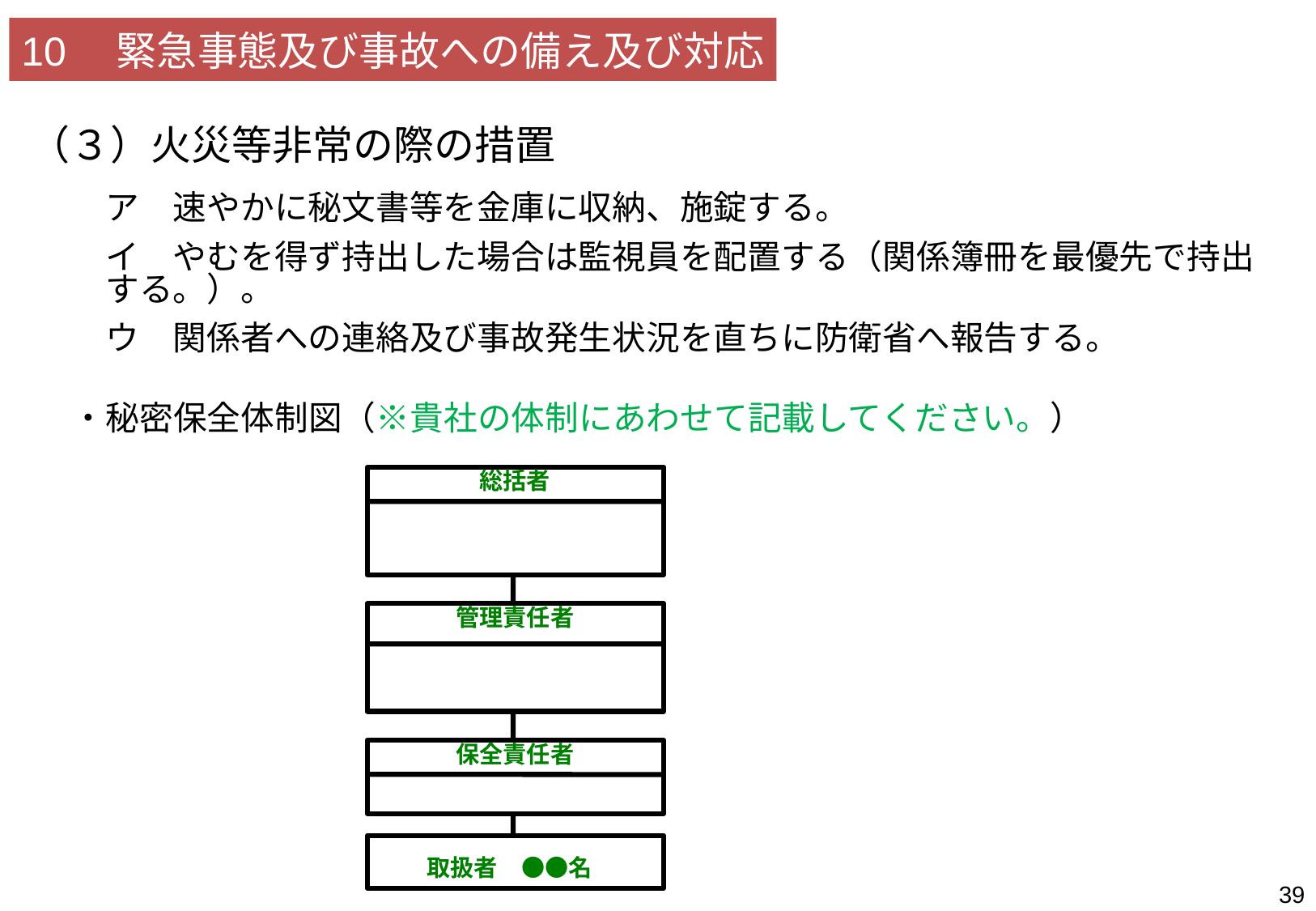

10　緊急事態及び事故への備え及び対応
（３）火災等非常の際の措置
ア　速やかに秘文書等を金庫に収納、施錠する。
イ　やむを得ず持出した場合は監視員を配置する（関係簿冊を最優先で持出する。）。
ウ　関係者への連絡及び事故発生状況を直ちに防衛省へ報告する。
| 56 | 緊急事態及び事故の発生時の対処要領（各役割ごとの関係社員等の行動、緊急連絡体制、防衛省への報告事項等）が記載されているか。 |
| --- | --- |
・秘密保全体制図（※貴社の体制にあわせて記載してください。）

総括者

管理責任者

保全責任者

取扱者　●●名
39